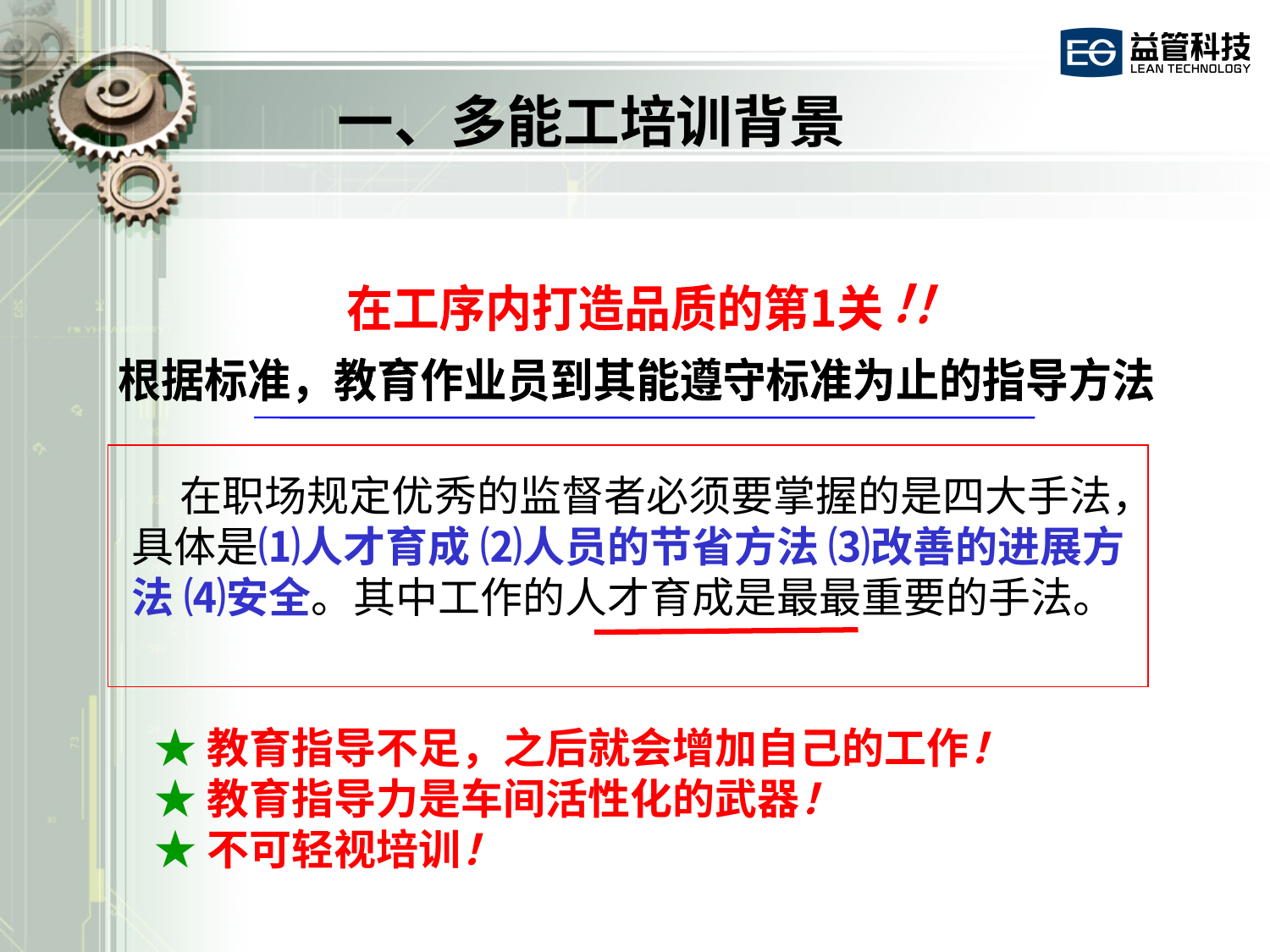

一、多能工培训背景
！
在工序内打造品质的第1关
！
根据标准，教育作业员到其能遵守标准为止的指导方法

    在职场规定优秀的监督者必须要掌握的是四大手法，具体是⑴人才育成 ⑵人员的节省方法 ⑶改善的进展方法 ⑷安全。其中工作的人才育成是最最重要的手法。

★教育指导不足，之后就会增加自己的工作！
★教育指导力是车间活性化的武器！
★不可轻视培训！